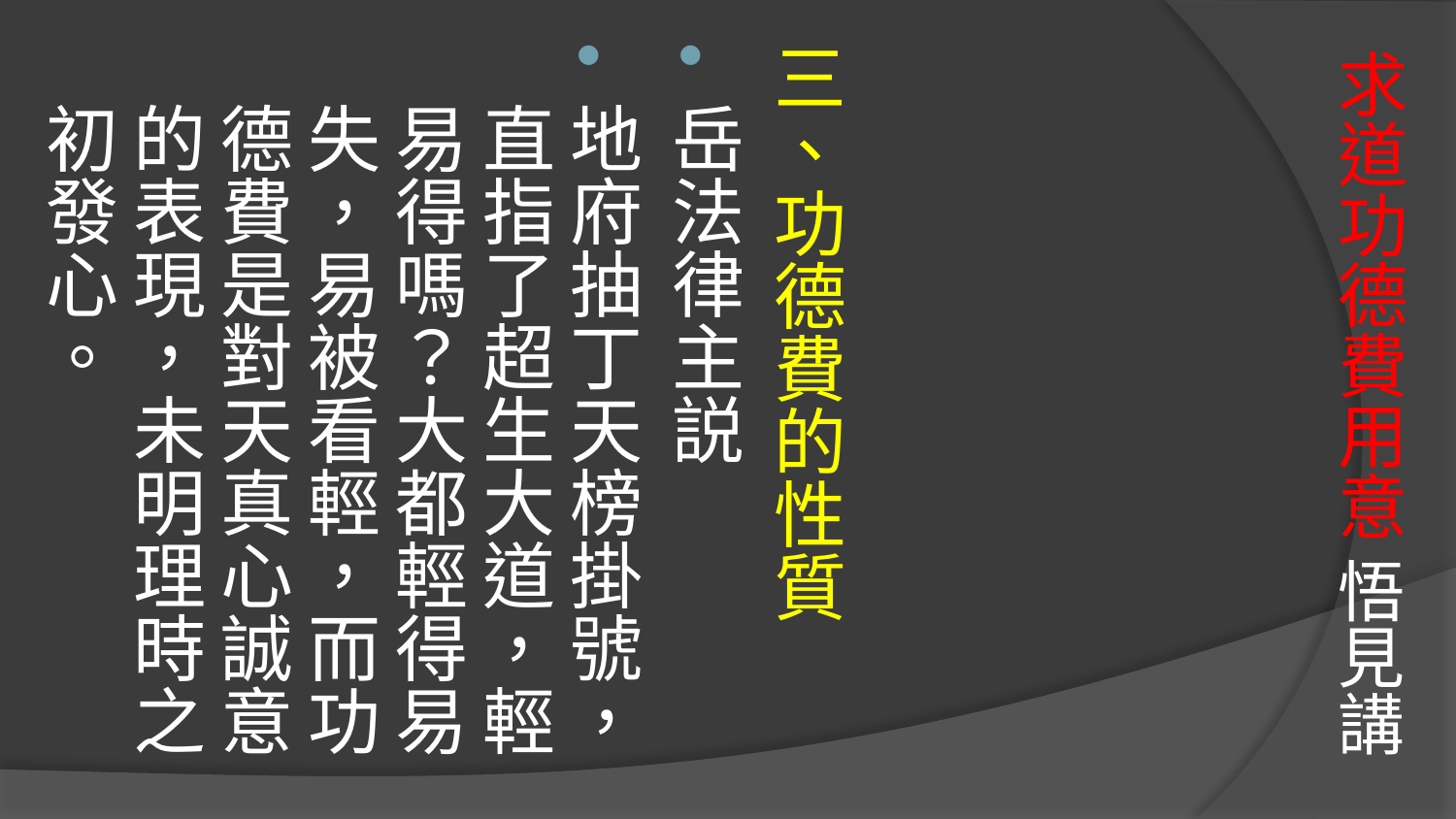

# 求道功德費用意 悟見講
三、功德費的性質
岳法律主説
地府抽丁天榜掛號，直指了超生大道，輕易得嗎？大都輕得易失，易被看輕，而功德費是對天真心誠意的表現，未明理時之初發心。